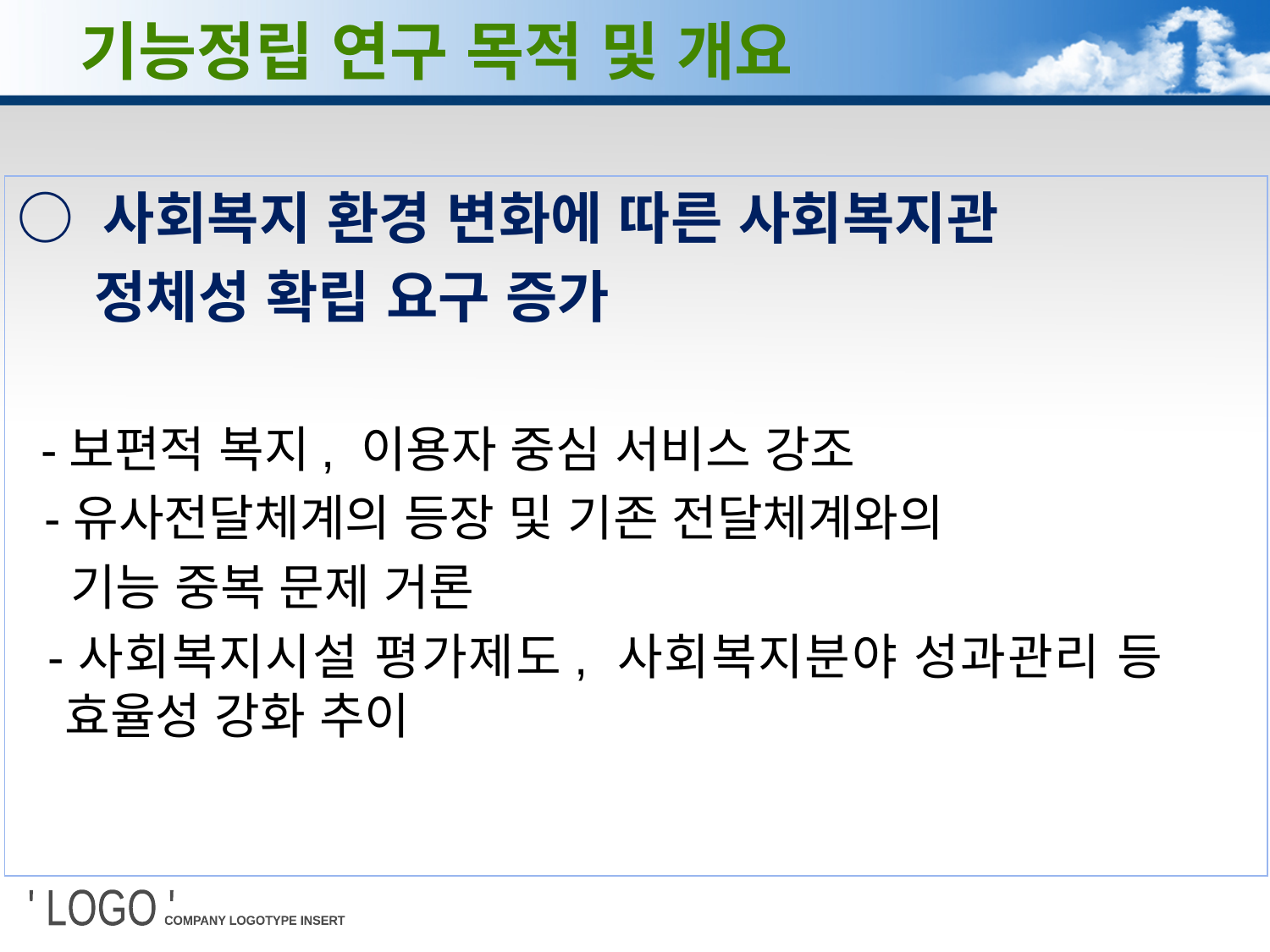

# 기능정립 연구 목적 및 개요
○ 사회복지 환경 변화에 따른 사회복지관
    정체성 확립 요구 증가

  -보편적 복지, 이용자 중심 서비스 강조
  -유사전달체계의 등장 및 기존 전달체계와의
   기능 중복 문제 거론
  -사회복지시설 평가제도, 사회복지분야 성과관리 등       효율성 강화 추이